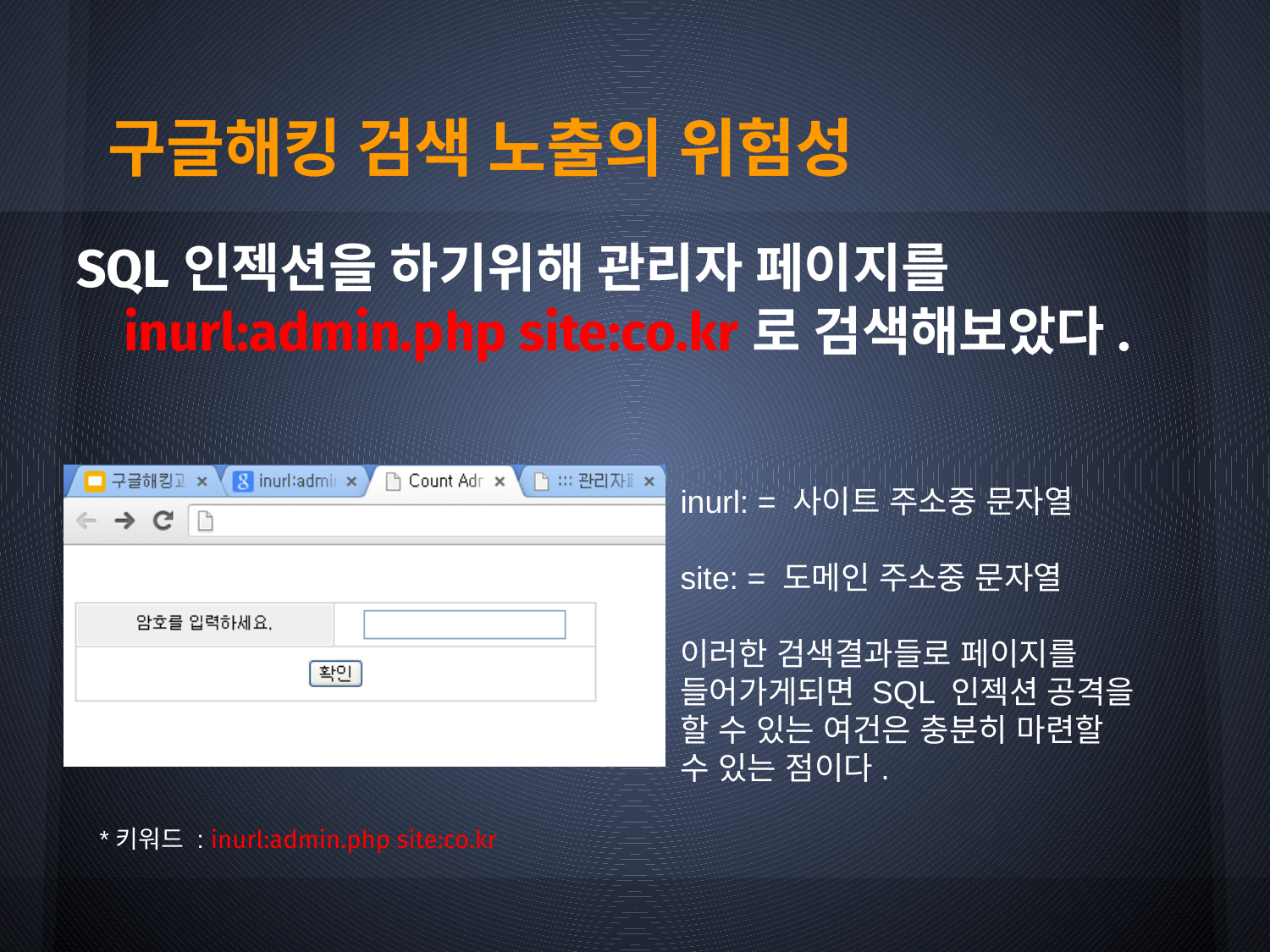

# 구글해킹 검색 노출의 위험성
SQL인젝션을 하기위해 관리자 페이지를 inurl:admin.php site:co.kr로 검색해보았다.

inurl: = 사이트 주소중 문자열

site: = 도메인 주소중 문자열

이러한 검색결과들로 페이지를 들어가게되면 SQL 인젝션 공격을 할 수 있는 여건은 충분히 마련할 수 있는 점이다.

*키워드 : inurl:admin.php site:co.kr